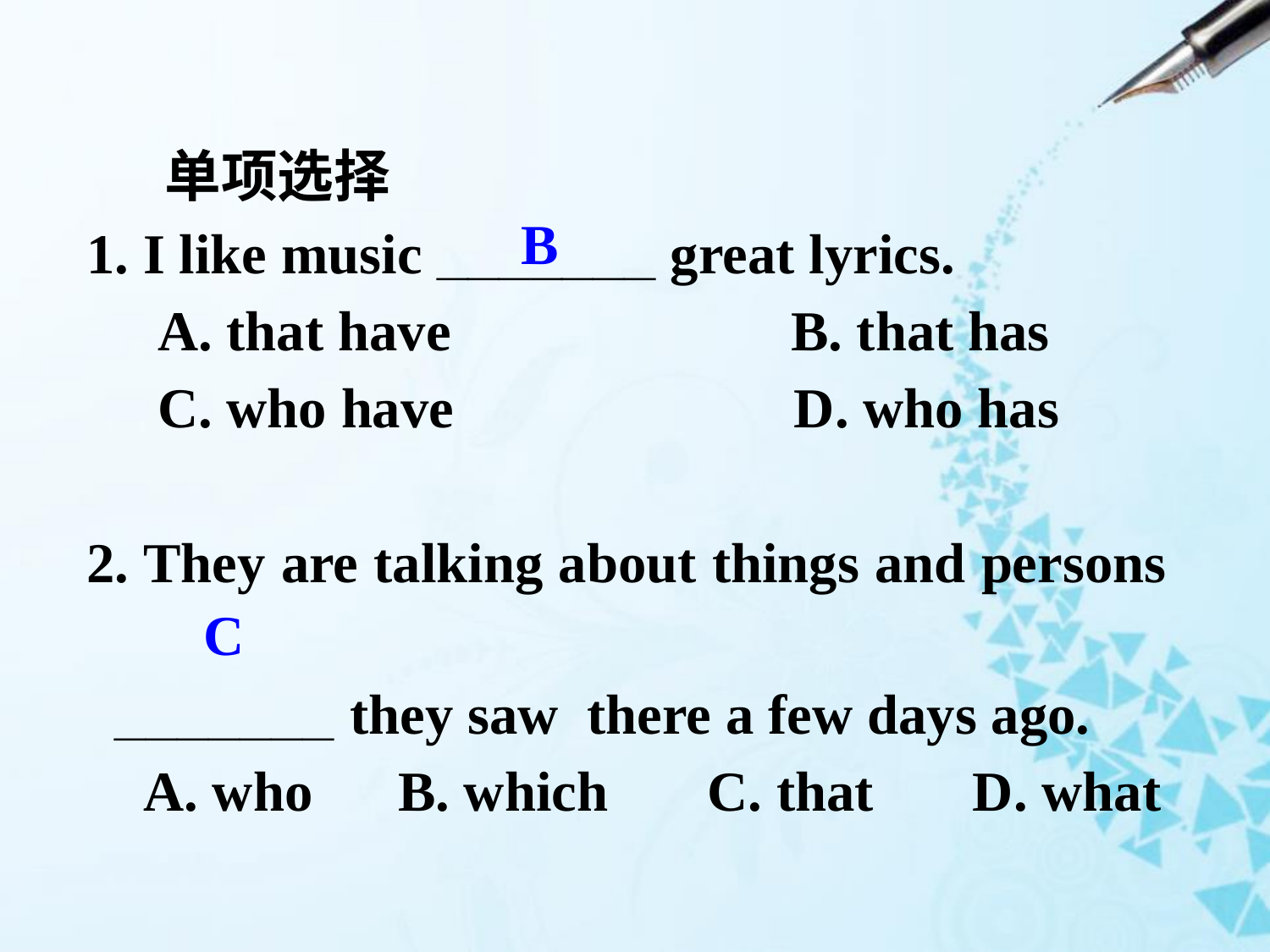

单项选择
1. I like music _______ great lyrics.
     A. that have                        B. that has
     C. who have                        D. who has

2. They are talking about things and persons
  _______ they saw  there a few days ago.
    A. who      B. which       C. that       D. what
B
C